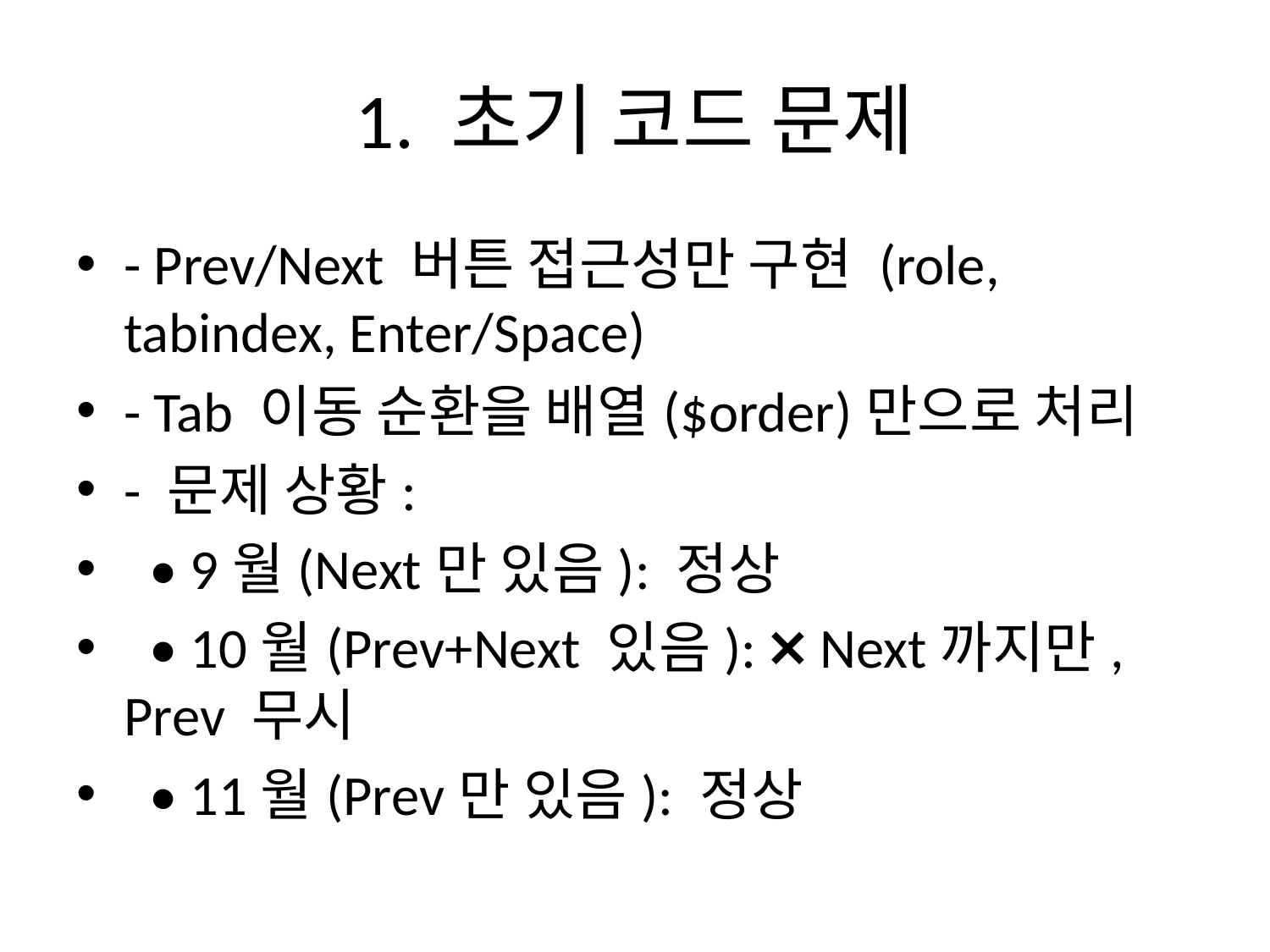

# 1. 초기 코드 문제
- Prev/Next 버튼 접근성만 구현 (role, tabindex, Enter/Space)
- Tab 이동 순환을 배열($order)만으로 처리
- 문제 상황:
  • 9월(Next만 있음): 정상
  • 10월(Prev+Next 있음): ❌ Next까지만, Prev 무시
  • 11월(Prev만 있음): 정상